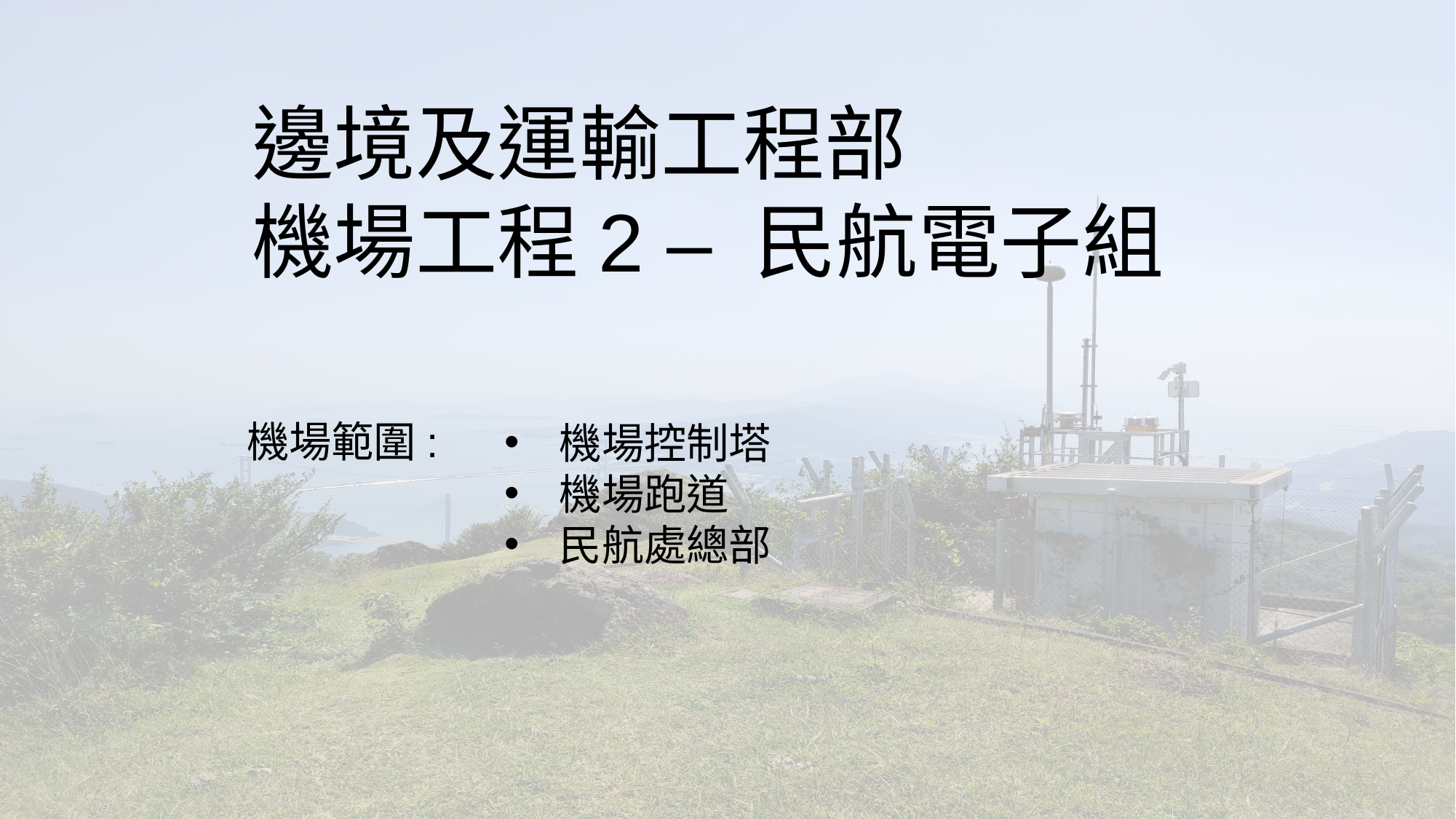

邊境及運輸工程部
機場工程2 – 民航電子組
機場範圍:
機場控制塔
機場跑道
民航處總部